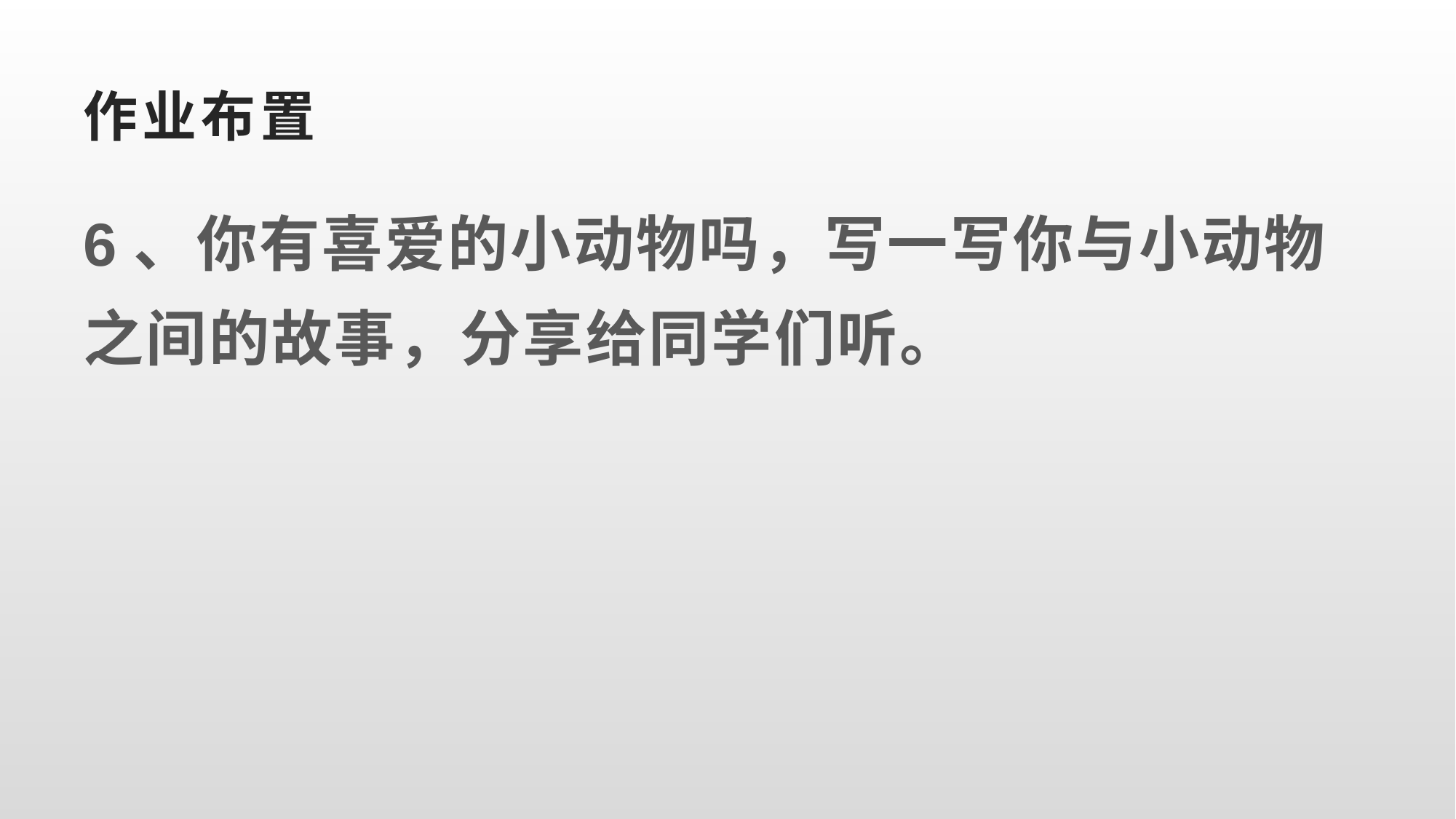

# 作业布置
6、你有喜爱的小动物吗，写一写你与小动物之间的故事，分享给同学们听。